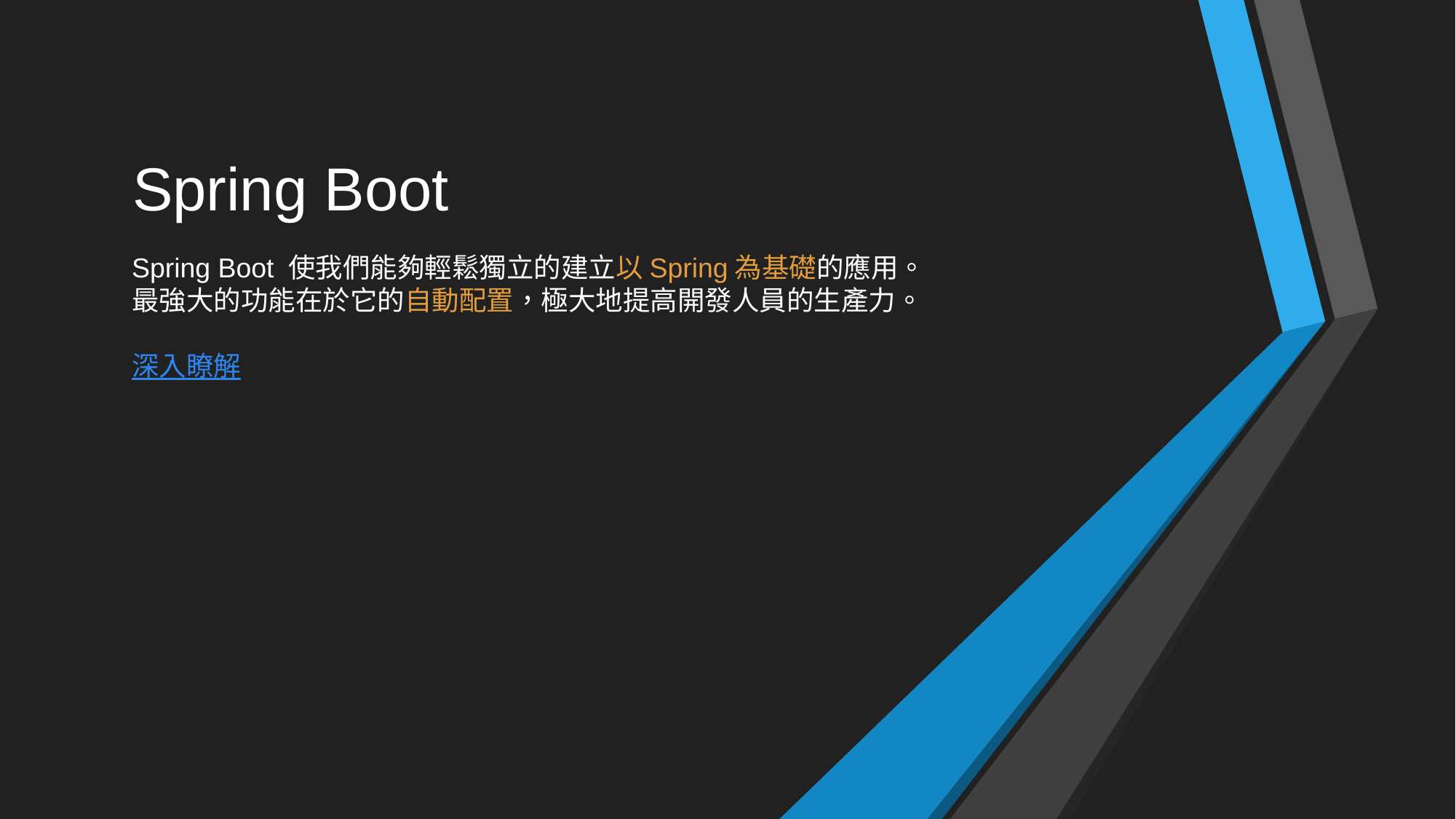

# Spring Boot
Spring Boot 使我們能夠輕鬆獨立的建立以Spring為基礎的應用。
最強大的功能在於它的自動配置，極大地提高開發人員的生產力。

深入瞭解